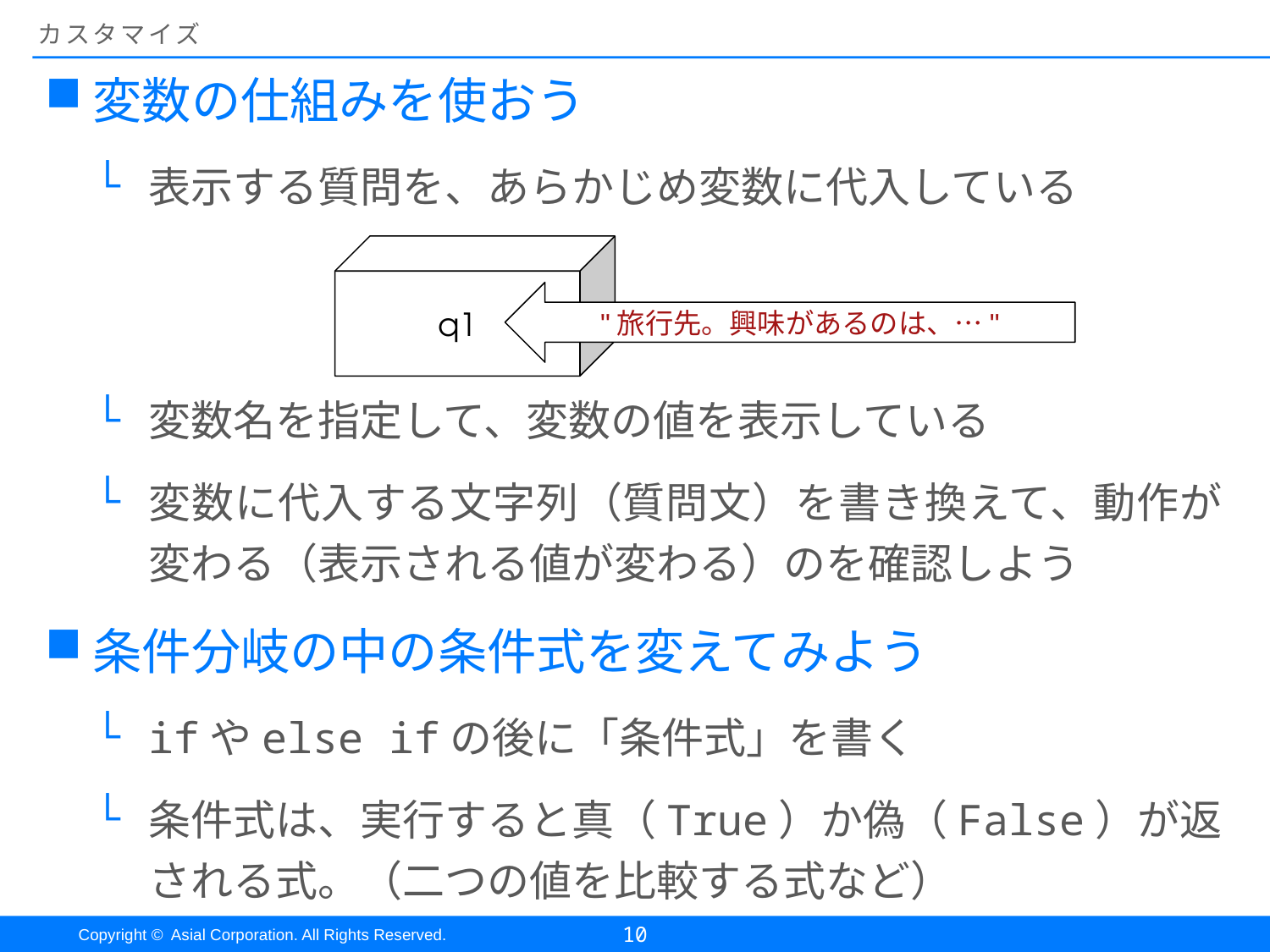

# カスタマイズ

変数の仕組みを使おう
表示する質問を、あらかじめ変数に代入している

変数名を指定して、変数の値を表示している
変数に代入する文字列（質問文）を書き換えて、動作が変わる（表示される値が変わる）のを確認しよう
条件分岐の中の条件式を変えてみよう
ifやelse ifの後に「条件式」を書く
条件式は、実行すると真（True）か偽（False）が返される式。（二つの値を比較する式など）
q1
"旅行先。興味があるのは、…"
10